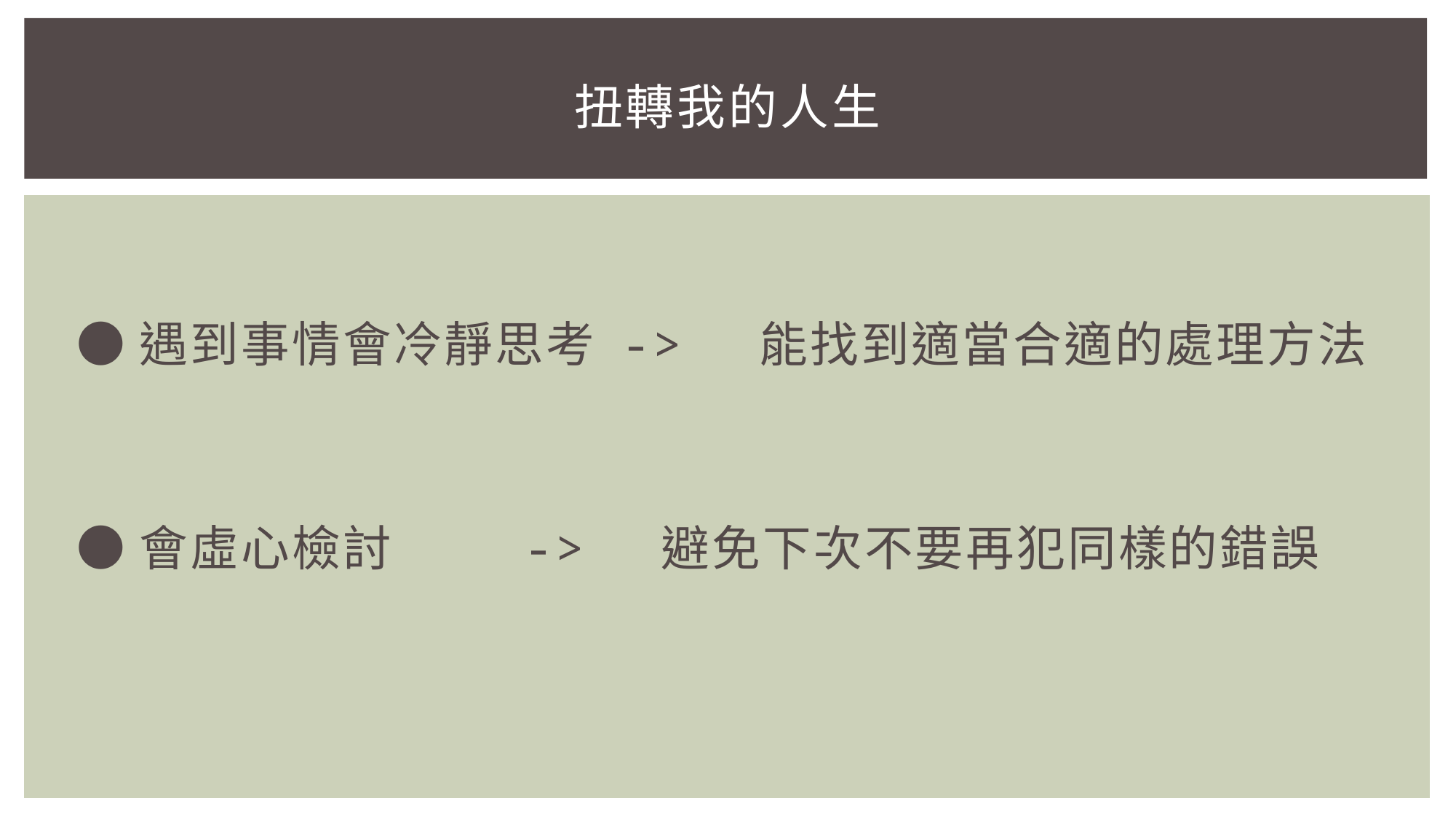

# 扭轉我的人生
●遇到事情會冷靜思考 ->  能找到適當合適的處理方法

●會虛心檢討         ->  避免下次不要再犯同樣的錯誤